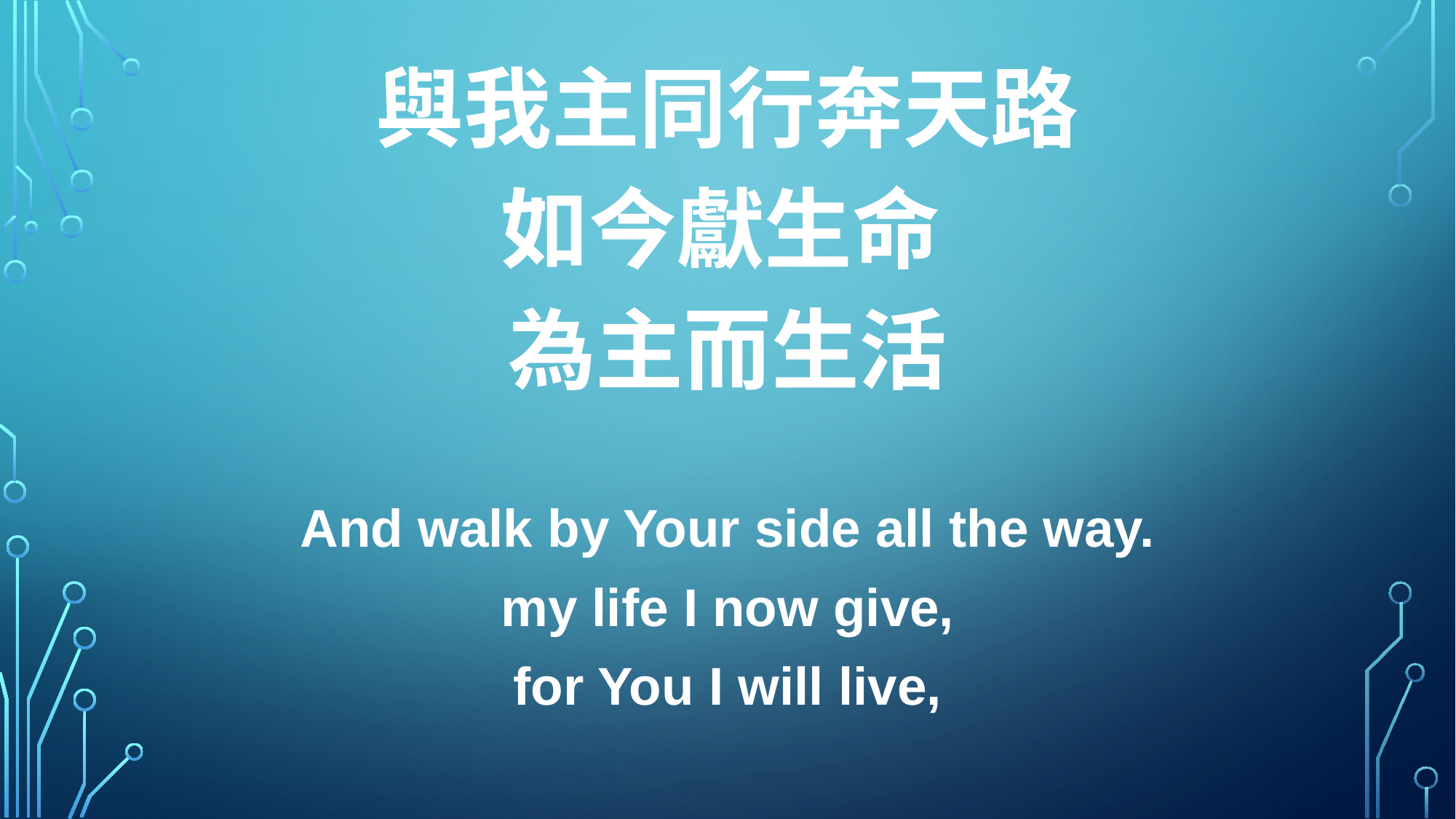

與我主同行奔天路
如今獻生命
為主而生活

And walk by Your side all the way.
my life I now give,
for You I will live,